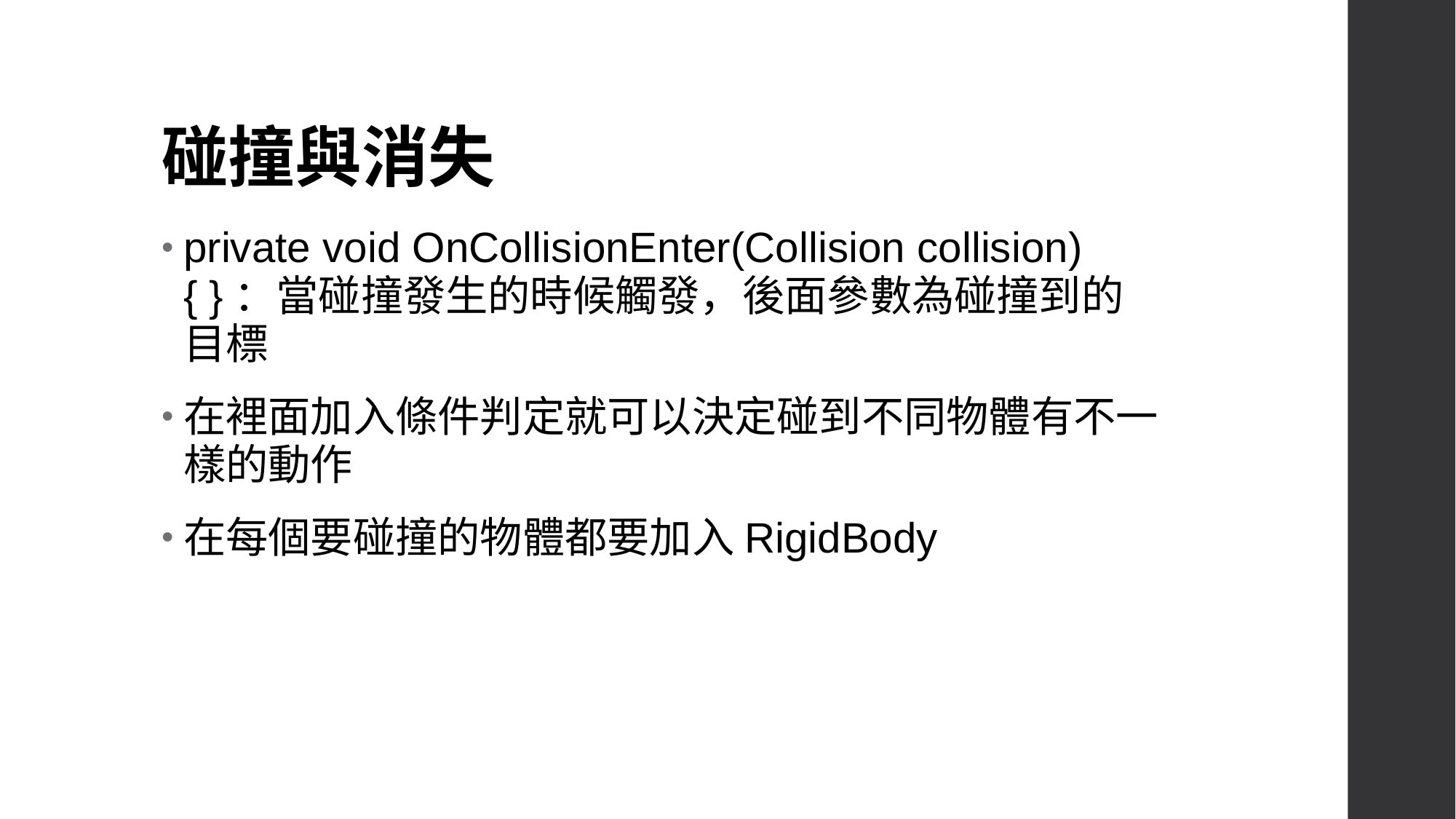

# 碰撞與消失
private void OnCollisionEnter(Collision collision){ }：當碰撞發生的時候觸發，後面參數為碰撞到的目標
在裡面加入條件判定就可以決定碰到不同物體有不一樣的動作
在每個要碰撞的物體都要加入RigidBody